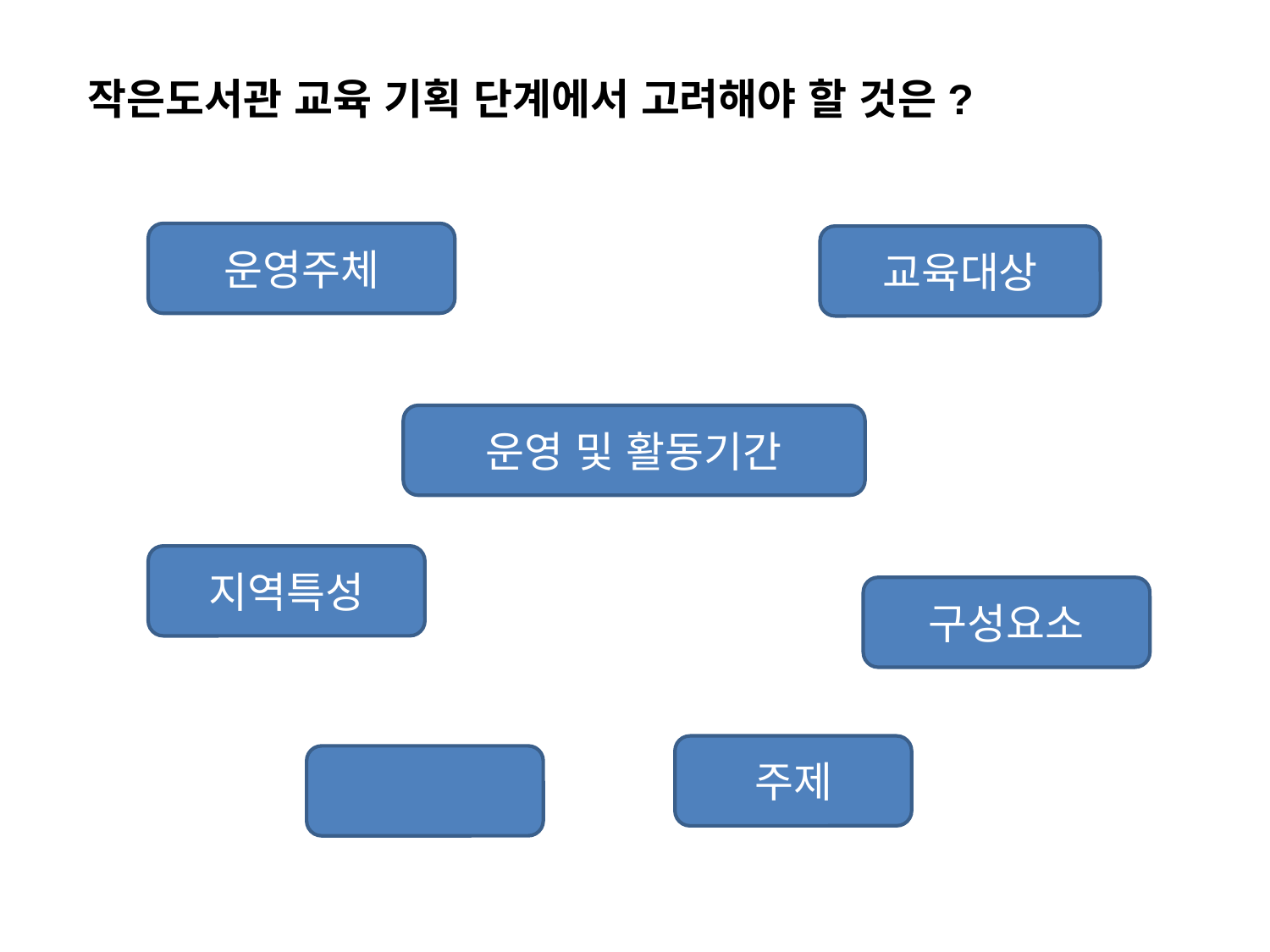

작은도서관 교육 기획 단계에서 고려해야 할 것은?
운영주체
교육대상
운영 및 활동기간
지역특성
구성요소
주제